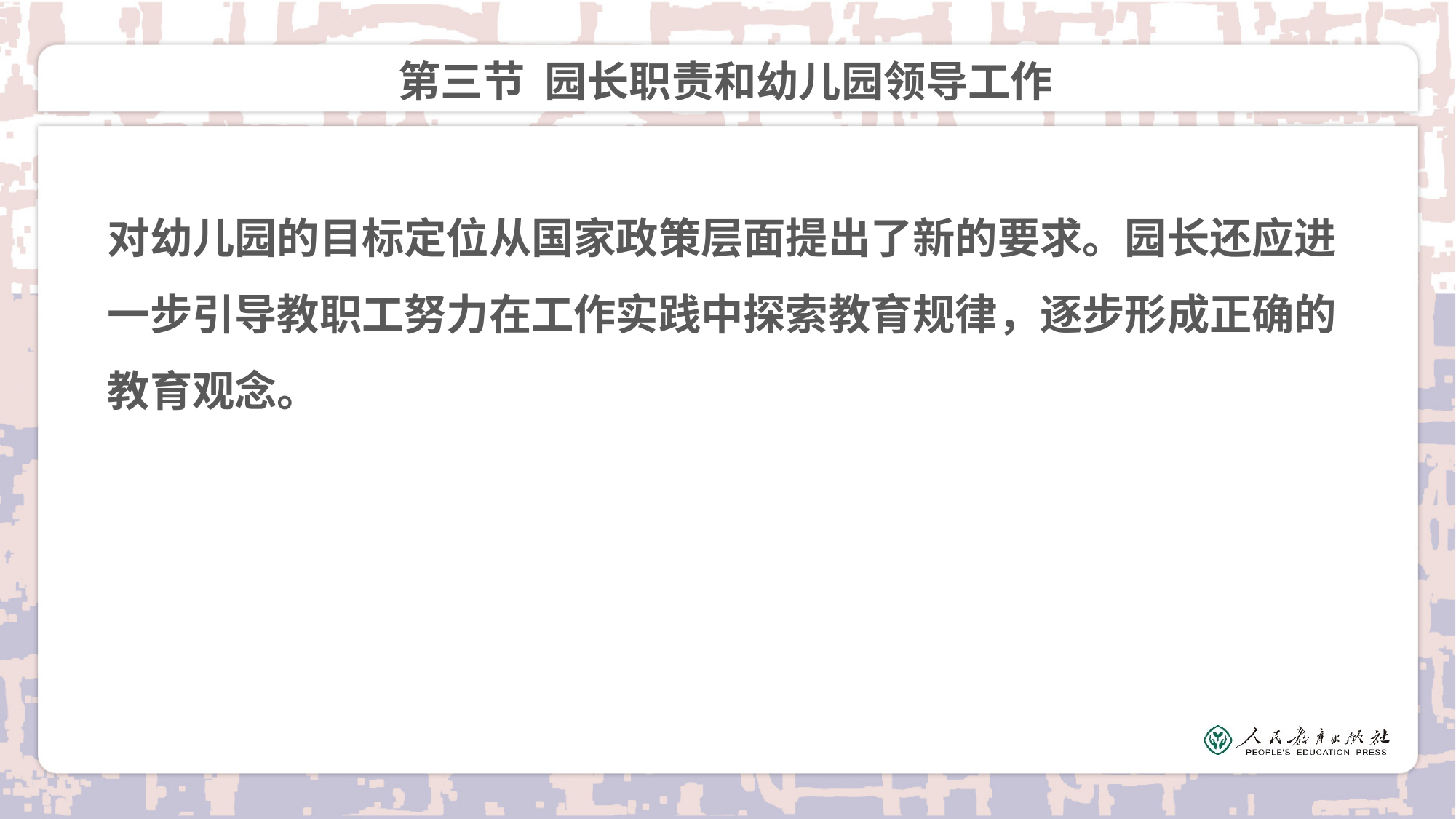

# 第三节  园长职责和幼儿园领导工作
对幼儿园的目标定位从国家政策层面提出了新的要求。园长还应进一步引导教职工努力在工作实践中探索教育规律，逐步形成正确的教育观念。